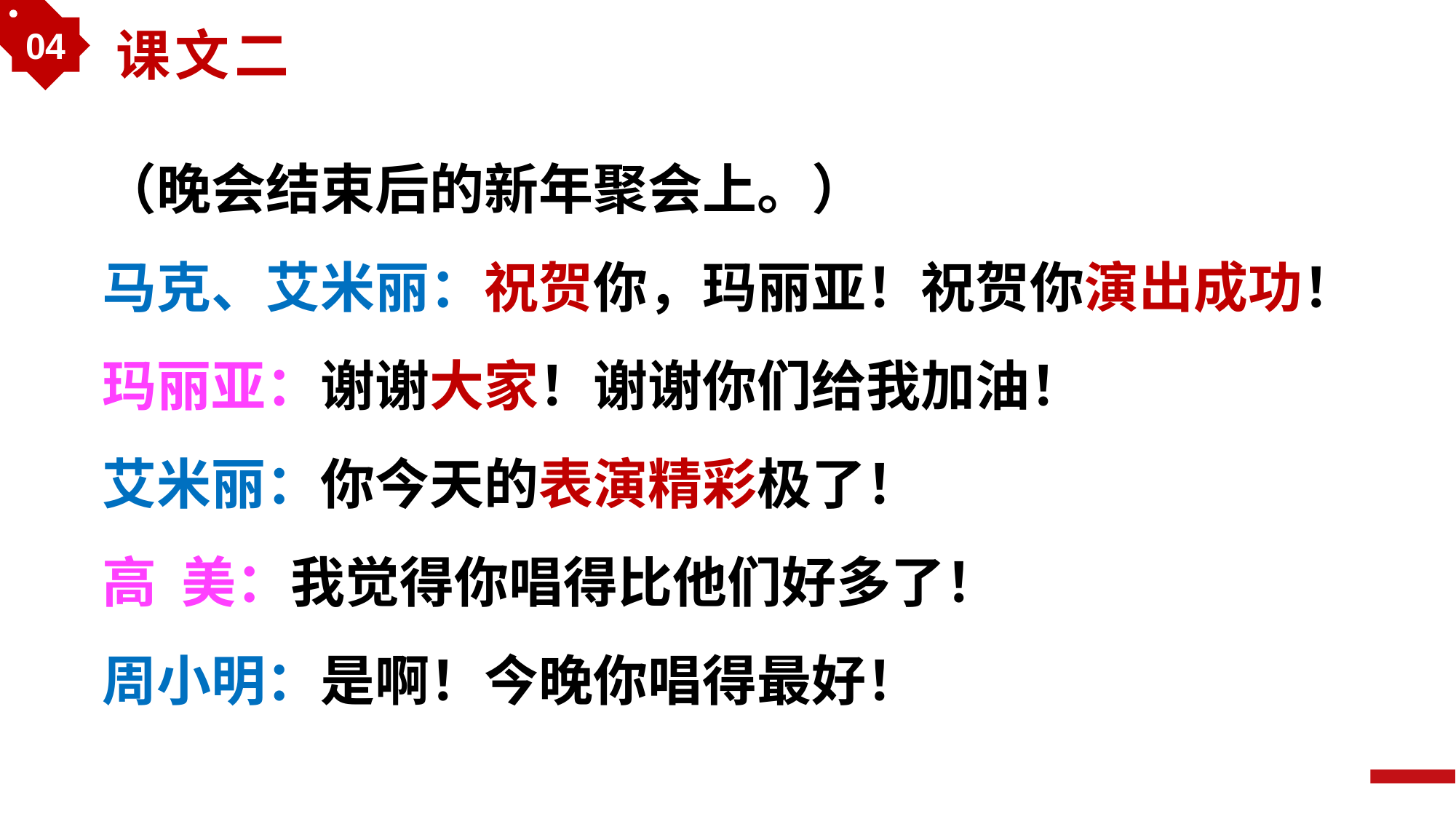

04
课文二
（晚会结束后的新年聚会上。）
马克、艾米丽：祝贺你，玛丽亚！祝贺你演出成功！
玛丽亚：谢谢大家！谢谢你们给我加油！
艾米丽：你今天的表演精彩极了！
高  美：我觉得你唱得比他们好多了！
周小明：是啊！今晚你唱得最好！